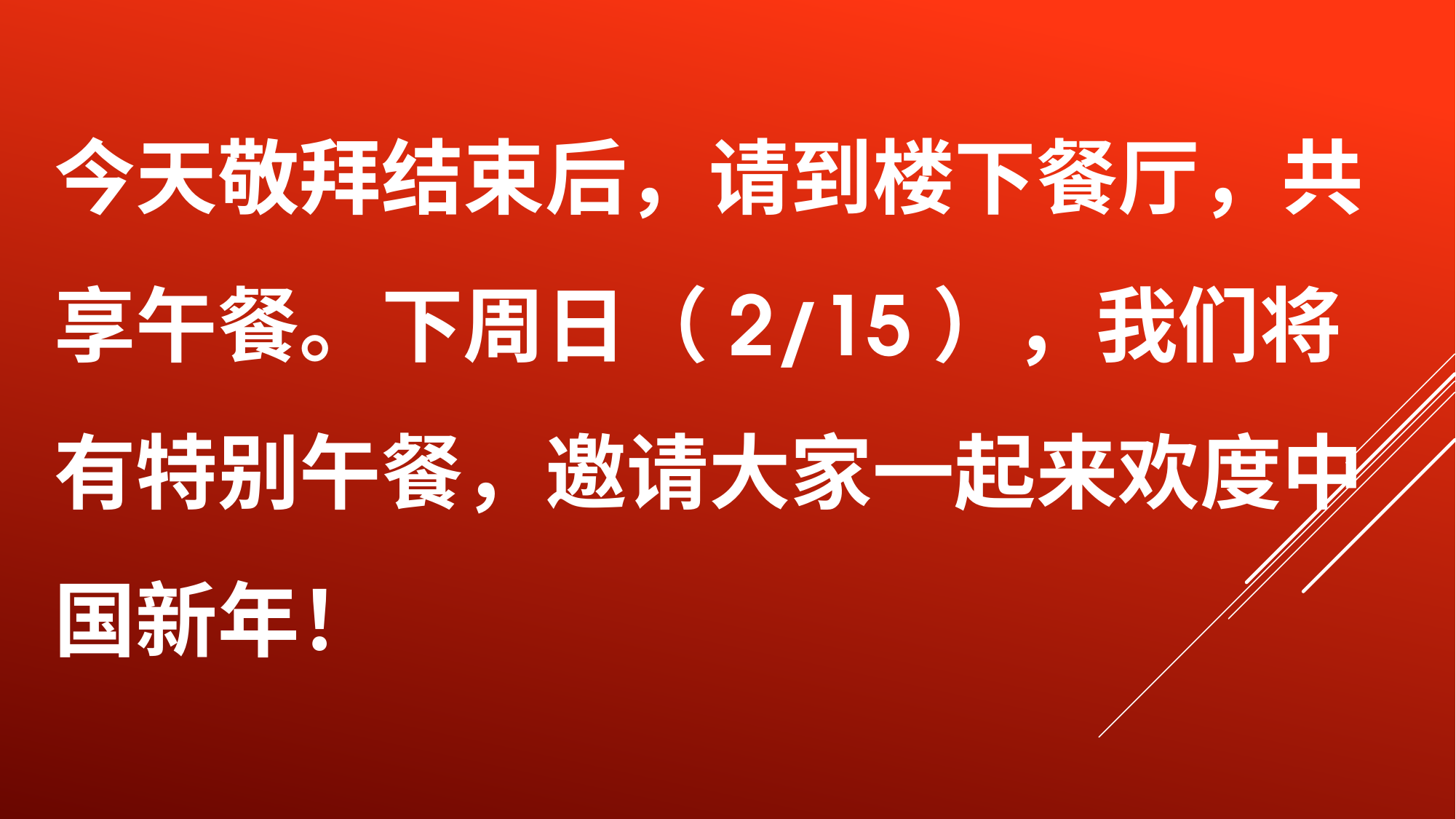

# 今天敬拜结束后，请到楼下餐厅，共享午餐。下周日（2/15），我们将有特别午餐，邀请大家一起来欢度中国新年！